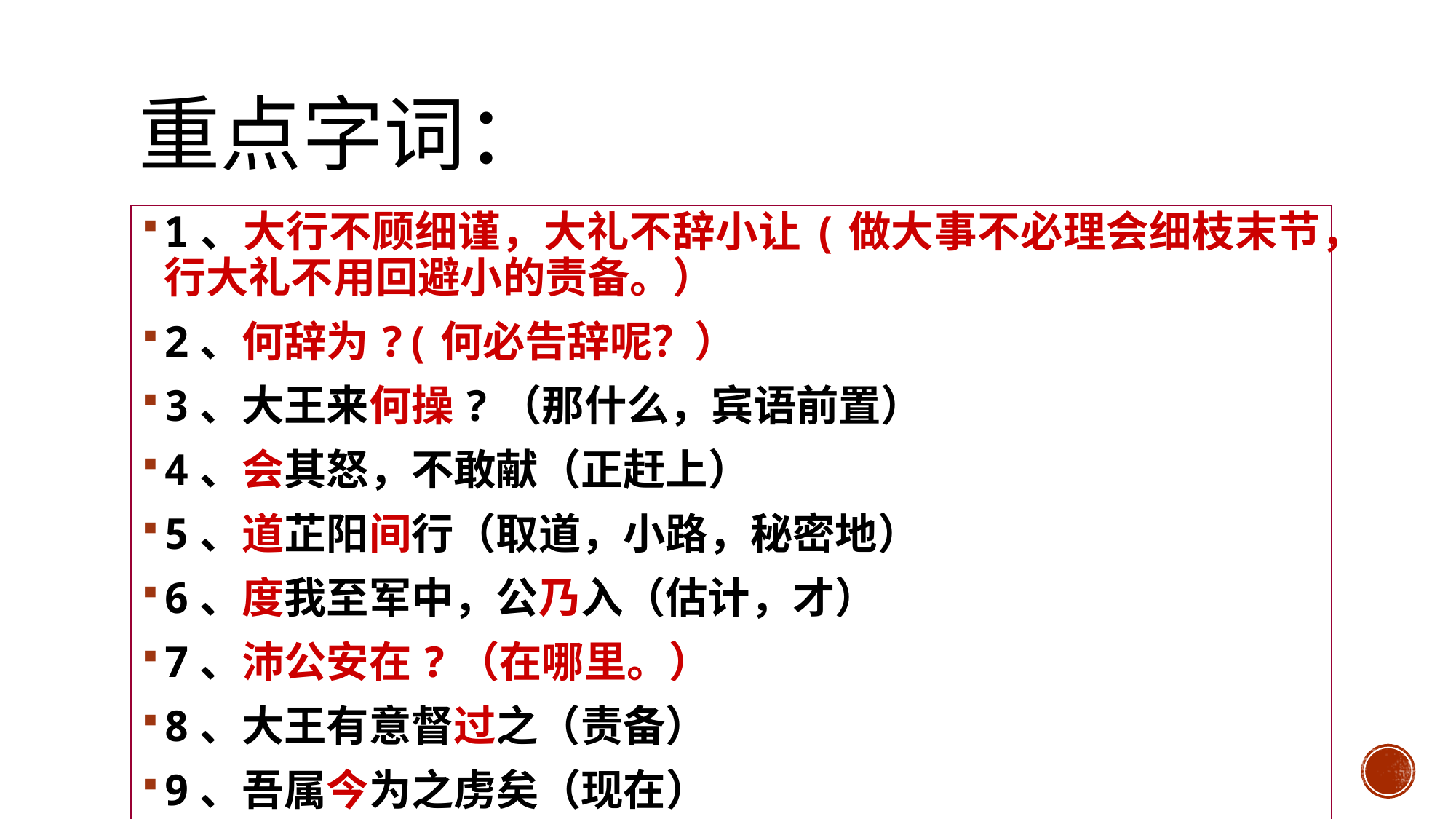

# 重点字词：
1、大行不顾细谨，大礼不辞小让(做大事不必理会细枝末节，行大礼不用回避小的责备。）
2、何辞为?(何必告辞呢？）
3、大王来何操?（那什么，宾语前置）
4、会其怒，不敢献（正赶上）
5、道芷阳间行（取道，小路，秘密地）
6、度我至军中，公乃入（估计，才）
7、沛公安在?（在哪里。）
8、大王有意督过之（责备）
9、吾属今为之虏矣（现在）